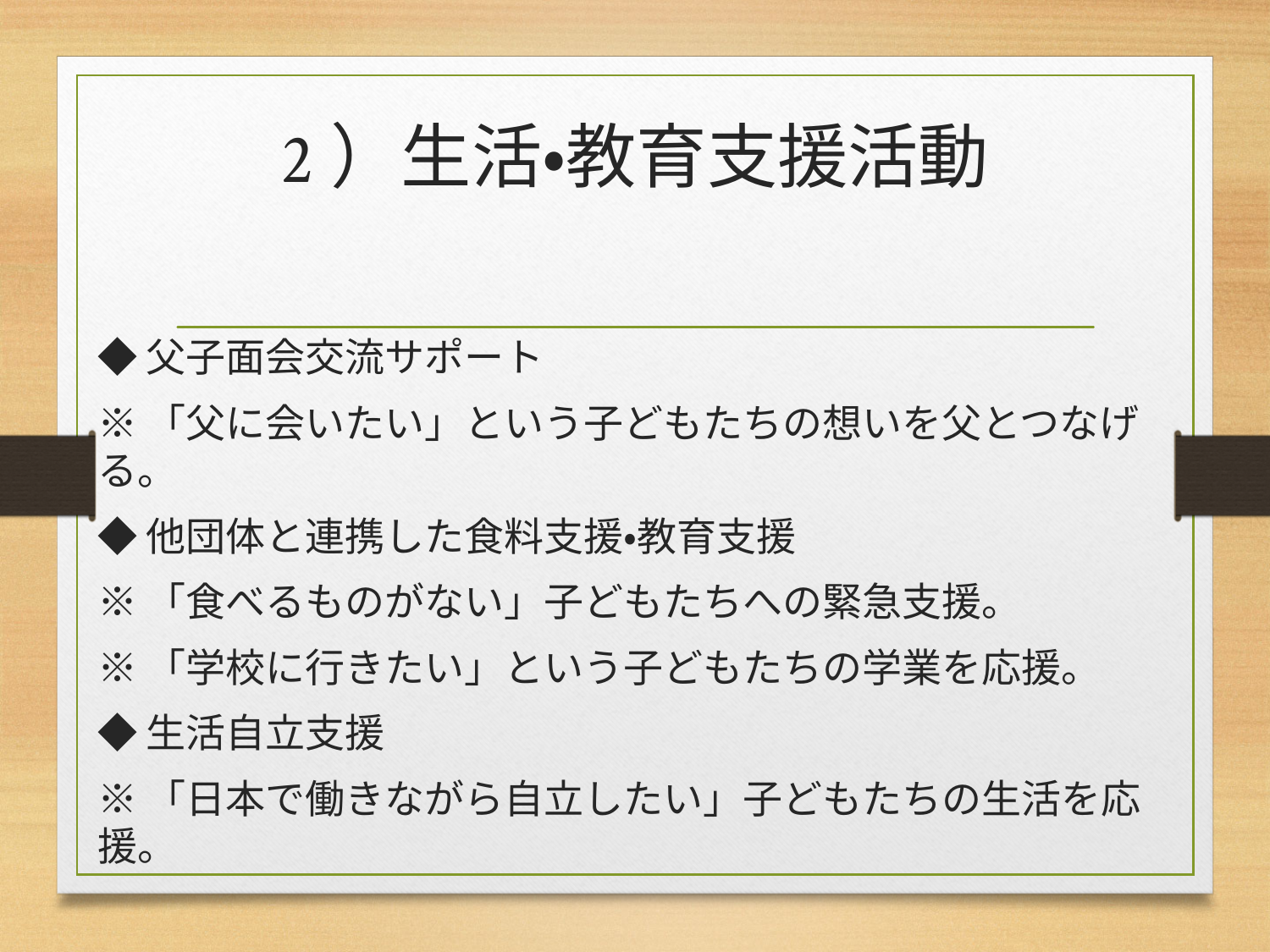

# 2）生活・教育支援活動
◆父子面会交流サポート
※「父に会いたい」という子どもたちの想いを父とつなげる。
◆他団体と連携した食料支援・教育支援
※「食べるものがない」子どもたちへの緊急支援。
※「学校に行きたい」という子どもたちの学業を応援。
◆生活自立支援
※「日本で働きながら自立したい」子どもたちの生活を応援。